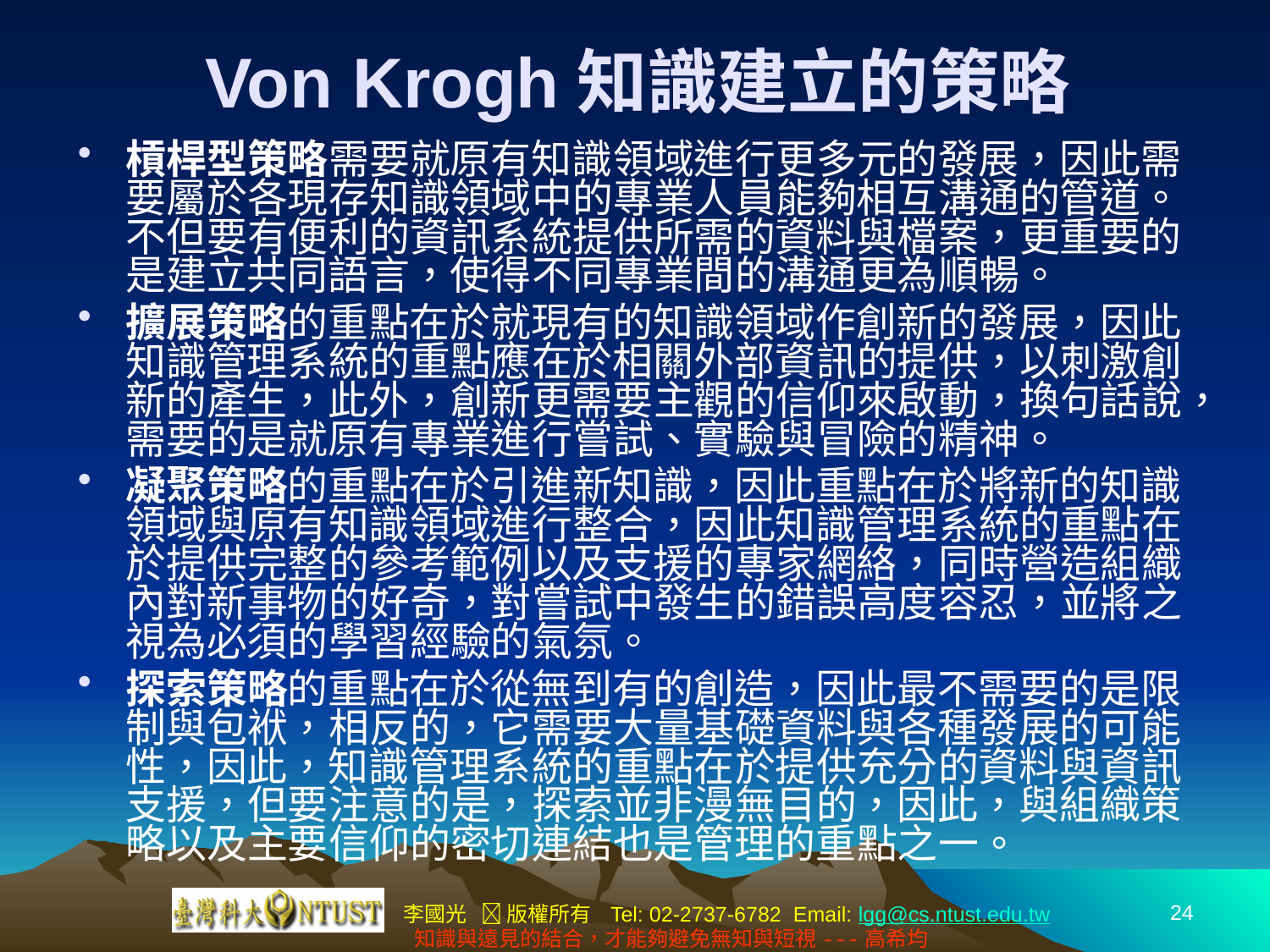

# Von Krogh知識建立的策略
槓桿型策略需要就原有知識領域進行更多元的發展，因此需要屬於各現存知識領域中的專業人員能夠相互溝通的管道。不但要有便利的資訊系統提供所需的資料與檔案，更重要的是建立共同語言，使得不同專業間的溝通更為順暢。
擴展策略的重點在於就現有的知識領域作創新的發展，因此知識管理系統的重點應在於相關外部資訊的提供，以刺激創新的產生，此外，創新更需要主觀的信仰來啟動，換句話說，需要的是就原有專業進行嘗試、實驗與冒險的精神。
凝聚策略的重點在於引進新知識，因此重點在於將新的知識領域與原有知識領域進行整合，因此知識管理系統的重點在於提供完整的參考範例以及支援的專家網絡，同時營造組織內對新事物的好奇，對嘗試中發生的錯誤高度容忍，並將之視為必須的學習經驗的氣氛。
探索策略的重點在於從無到有的創造，因此最不需要的是限制與包袱，相反的，它需要大量基礎資料與各種發展的可能性，因此，知識管理系統的重點在於提供充分的資料與資訊支援，但要注意的是，探索並非漫無目的，因此，與組織策略以及主要信仰的密切連結也是管理的重點之一。
24